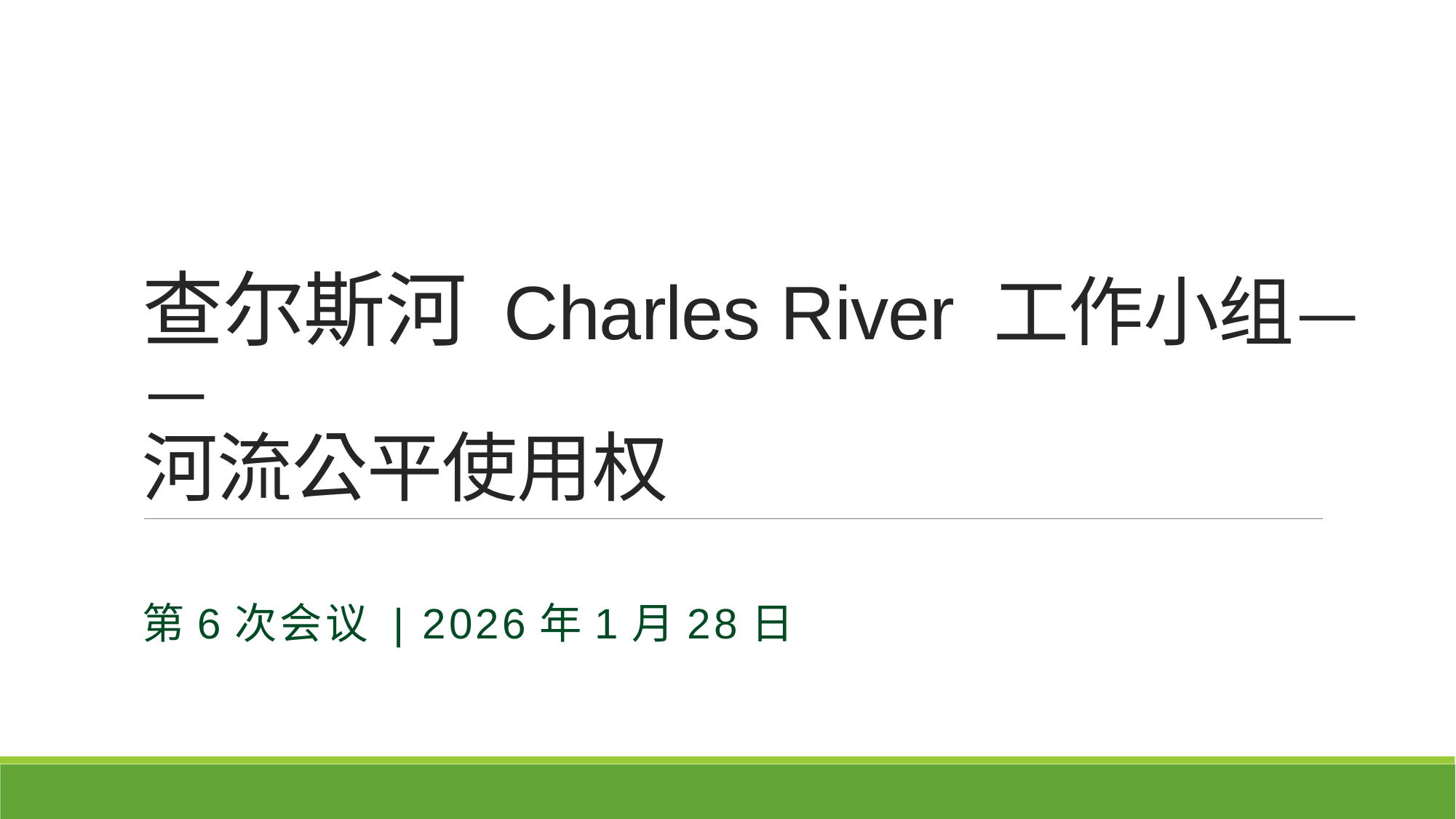

# 查尔斯河 Charles River 工作小组—— 河流公平使用权

第6次会议 | 2026年1月28日